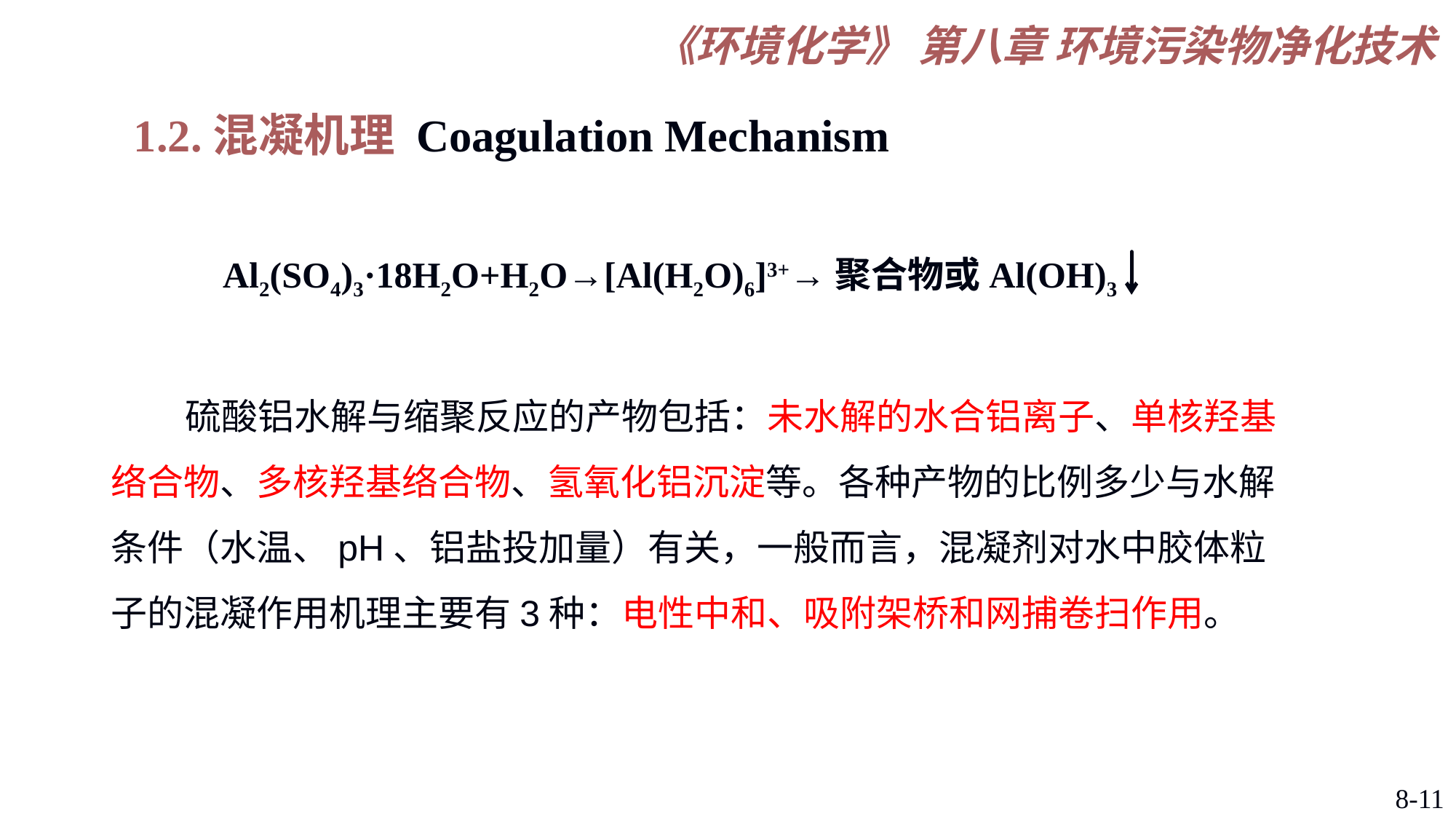

1.2.混凝机理 Coagulation Mechanism

Al2(SO4)3·18H2O+H2O→[Al(H2O)6]3+→聚合物或Al(OH)3
表8-1 铝离子水解平衡常数
        硫酸铝水解与缩聚反应的产物包括：未水解的水合铝离子、单核羟基络合物、多核羟基络合物、氢氧化铝沉淀等。各种产物的比例多少与水解条件（水温、pH、铝盐投加量）有关，一般而言，混凝剂对水中胶体粒子的混凝作用机理主要有3种：电性中和、吸附架桥和网捕卷扫作用。
8-11